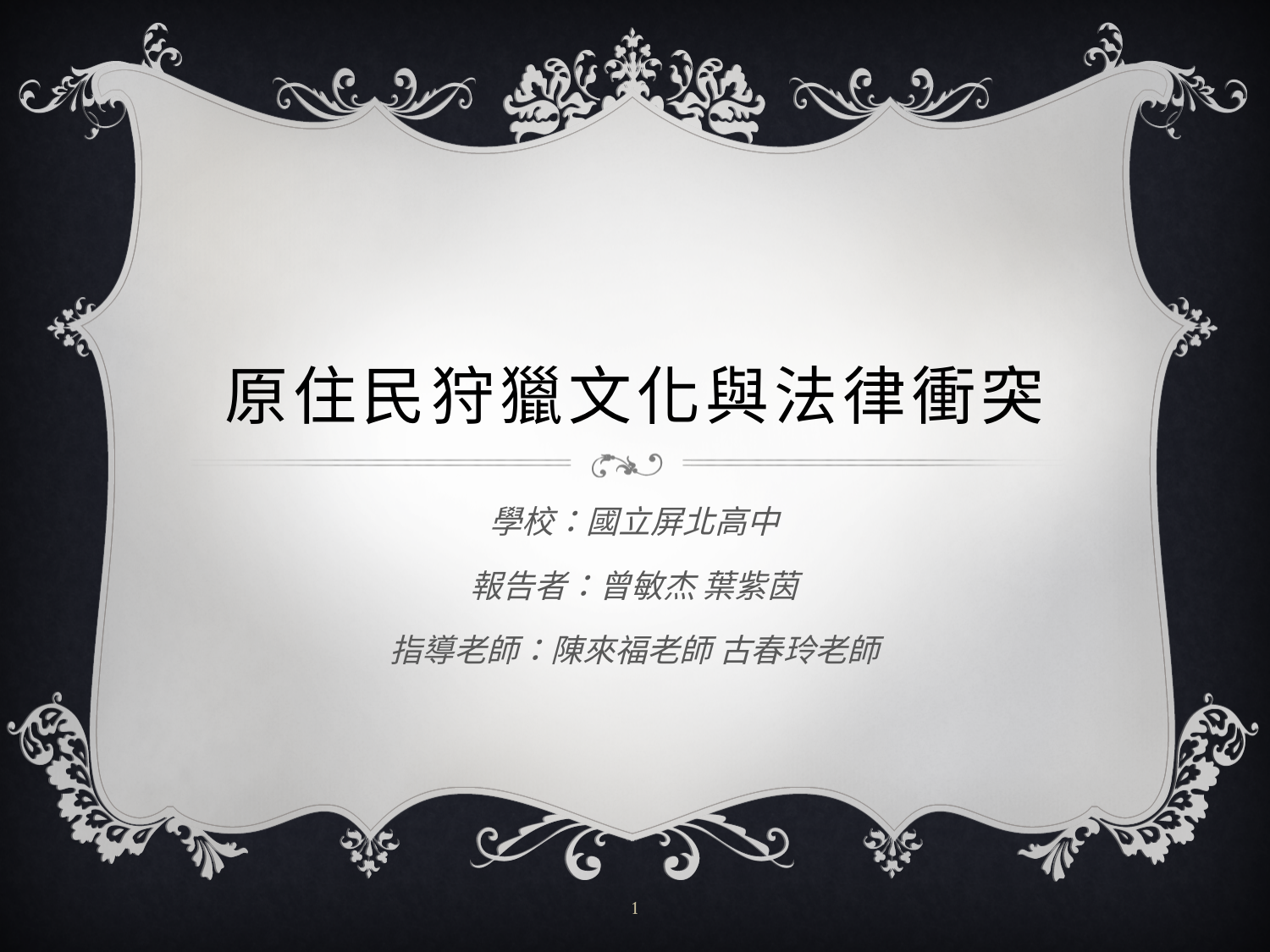

# 原住民狩獵文化與法律衝突
學校：國立屏北高中
報告者：曾敏杰 葉紫茵
指導老師：陳來福老師 古春玲老師
1